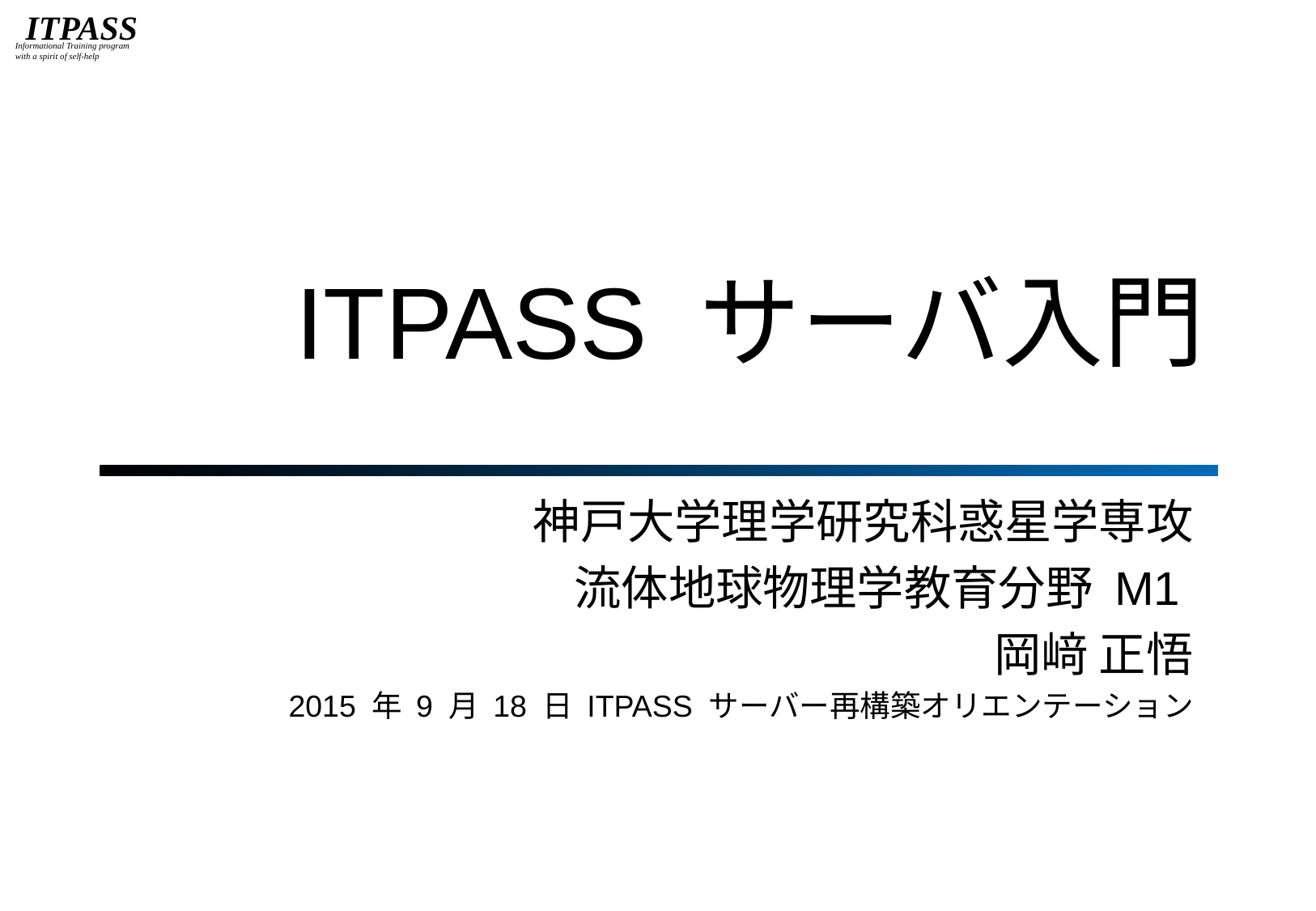

# ITPASS サーバ入門
神戸大学理学研究科惑星学専攻
流体地球物理学教育分野 M1
岡﨑 正悟
2015 年 9 月 18 日 ITPASS サーバー再構築オリエンテーション